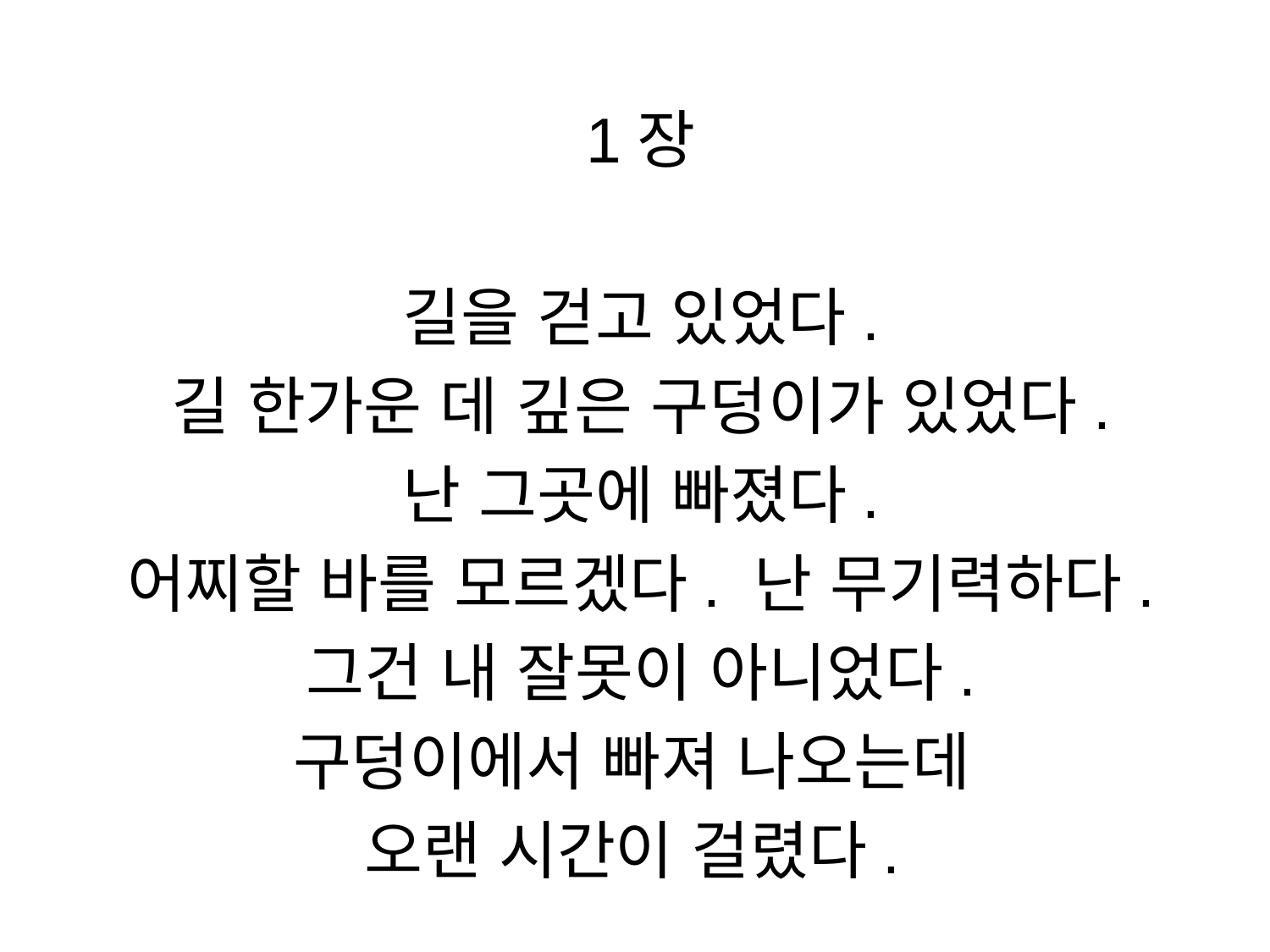

1장

길을 걷고 있었다.
길 한가운 데 깊은 구덩이가 있었다.
난 그곳에 빠졌다.
어찌할 바를 모르겠다. 난 무기력하다.
그건 내 잘못이 아니었다.
구덩이에서 빠져 나오는데
오랜 시간이 걸렸다.